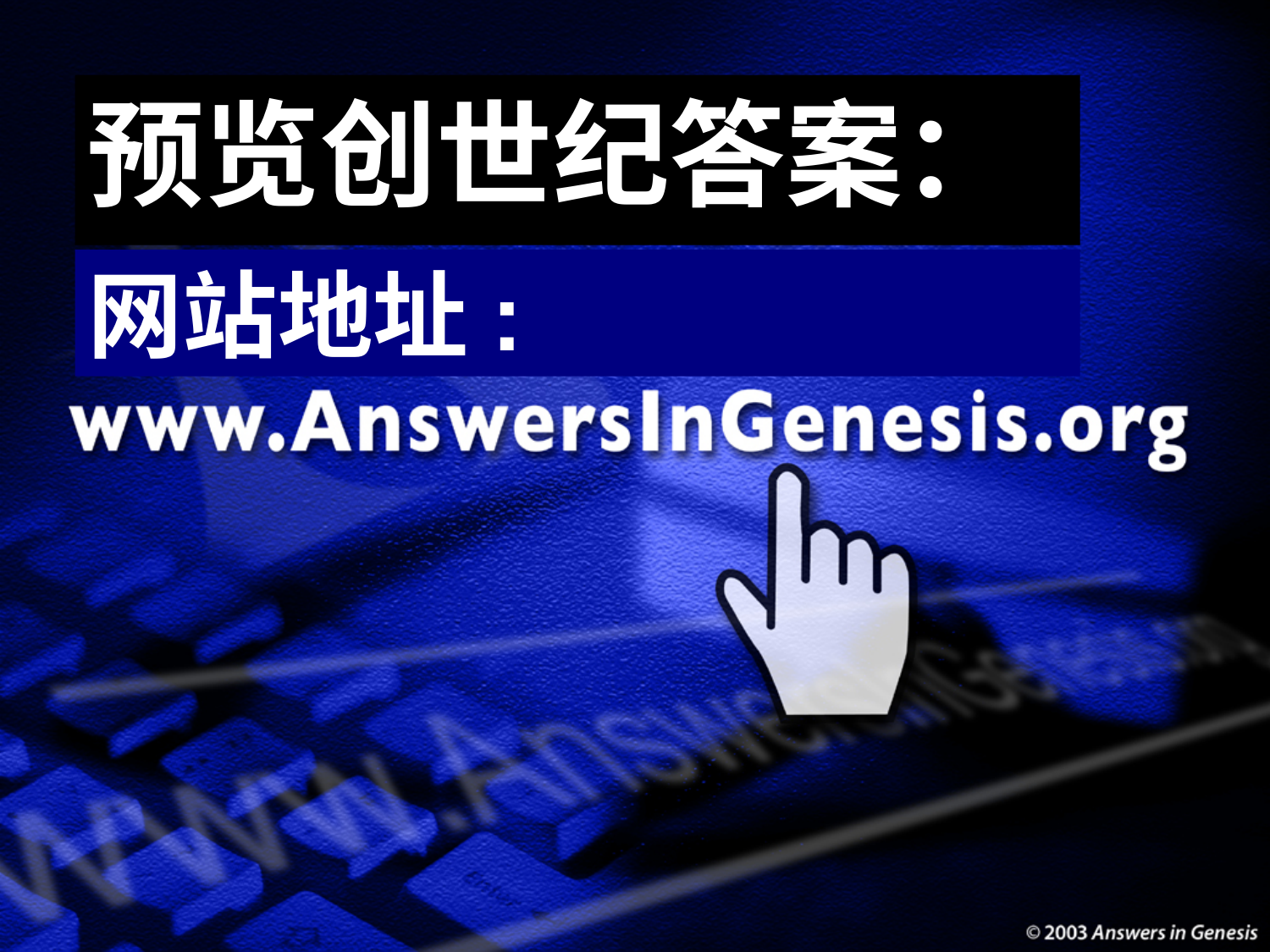

# AiG Web Address 00439
预览创世纪答案：
网站地址: